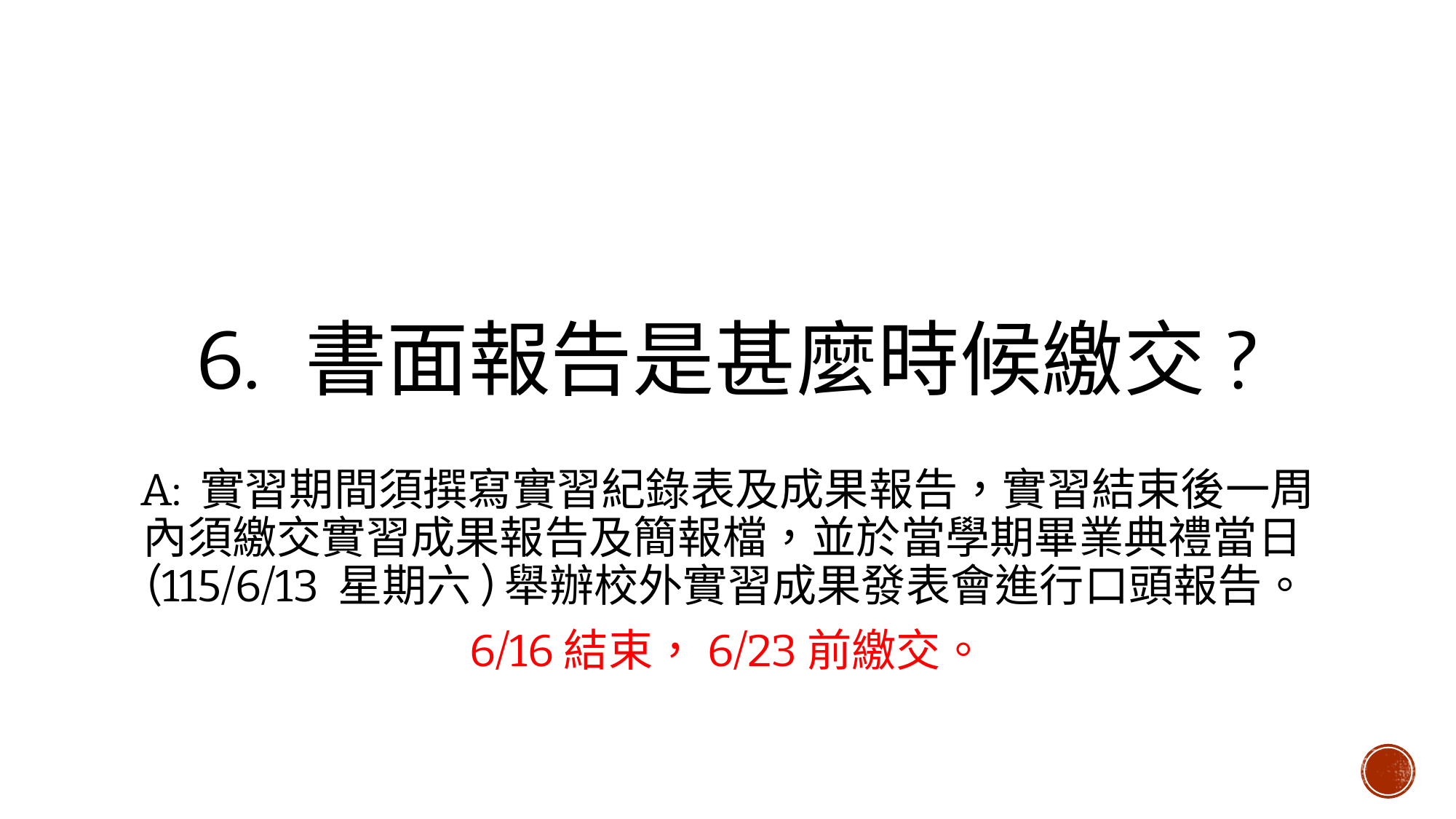

# 6.	書面報告是甚麼時候繳交?
A: 實習期間須撰寫實習紀錄表及成果報告，實習結束後一周內須繳交實習成果報告及簡報檔，並於當學期畢業典禮當日(115/6/13 星期六)舉辦校外實習成果發表會進行口頭報告。
6/16結束，6/23前繳交。